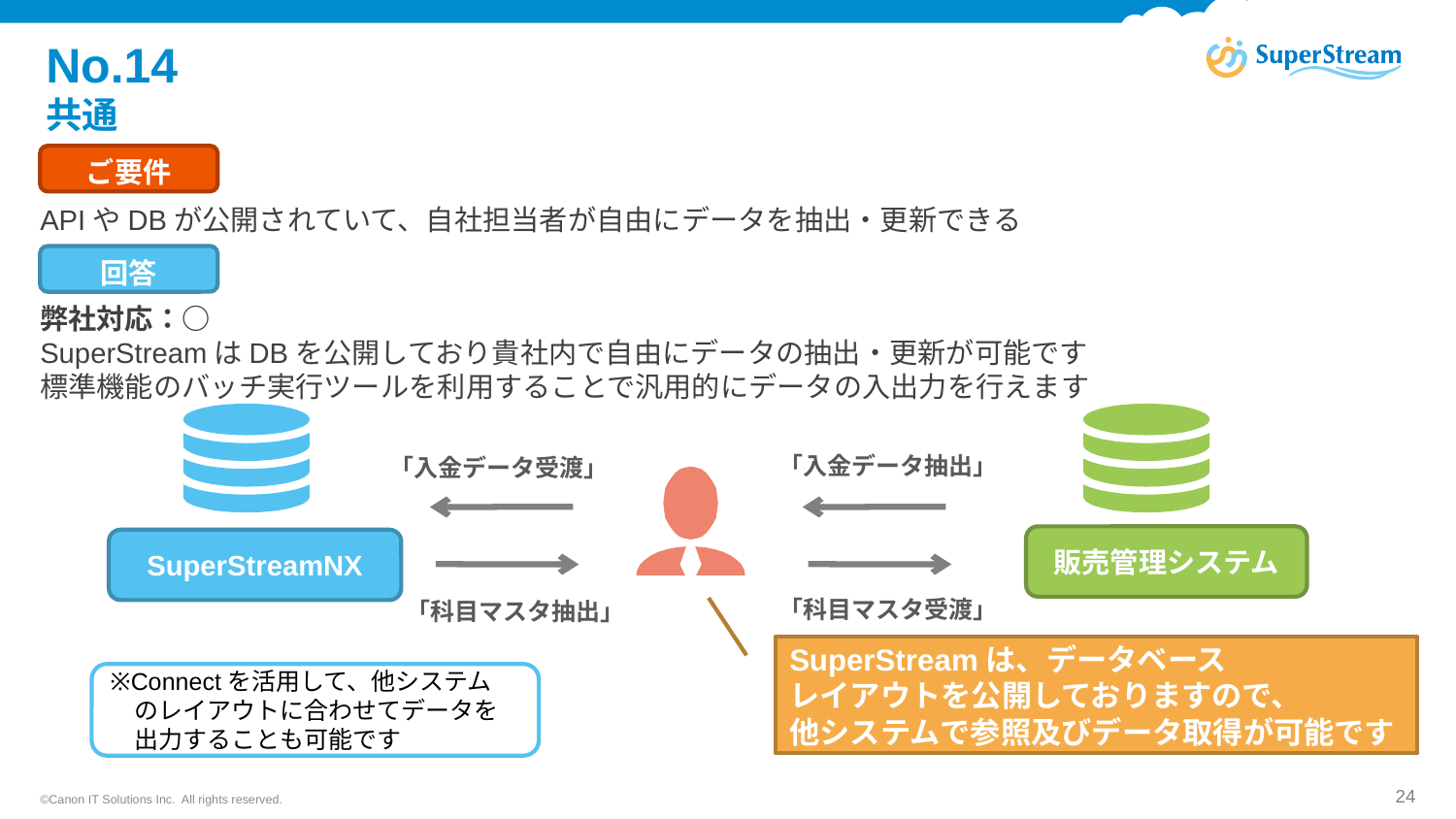

# No.14 共通
ご要件
APIやDBが公開されていて、自社担当者が自由にデータを抽出・更新できる
回答
弊社対応：○
SuperStreamはDBを公開しており貴社内で自由にデータの抽出・更新が可能です
標準機能のバッチ実行ツールを利用することで汎用的にデータの入出力を行えます

「入金データ抽出」
「入金データ受渡」

販売管理システム
SuperStreamNX
「科目マスタ受渡」
「科目マスタ抽出」
SuperStreamは、データベース
レイアウトを公開しておりますので、
他システムで参照及びデータ取得が可能です
※Connectを活用して、他システム
　のレイアウトに合わせてデータを
　出力することも可能です
©Canon IT Solutions Inc.  All rights reserved.
24